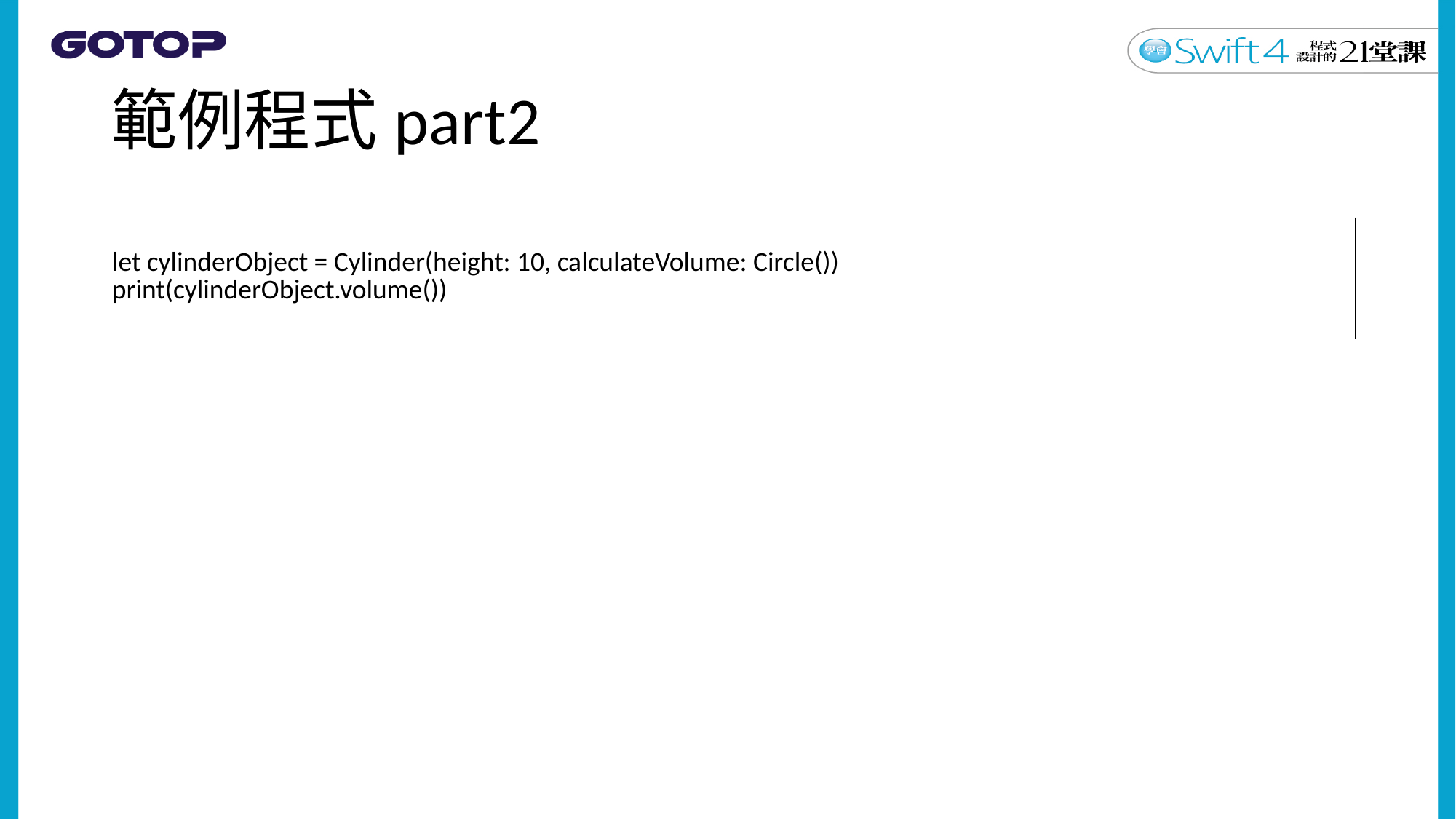

# 範例程式part2
| let cylinderObject = Cylinder(height: 10, calculateVolume: Circle()) print(cylinderObject.volume()) |
| --- |